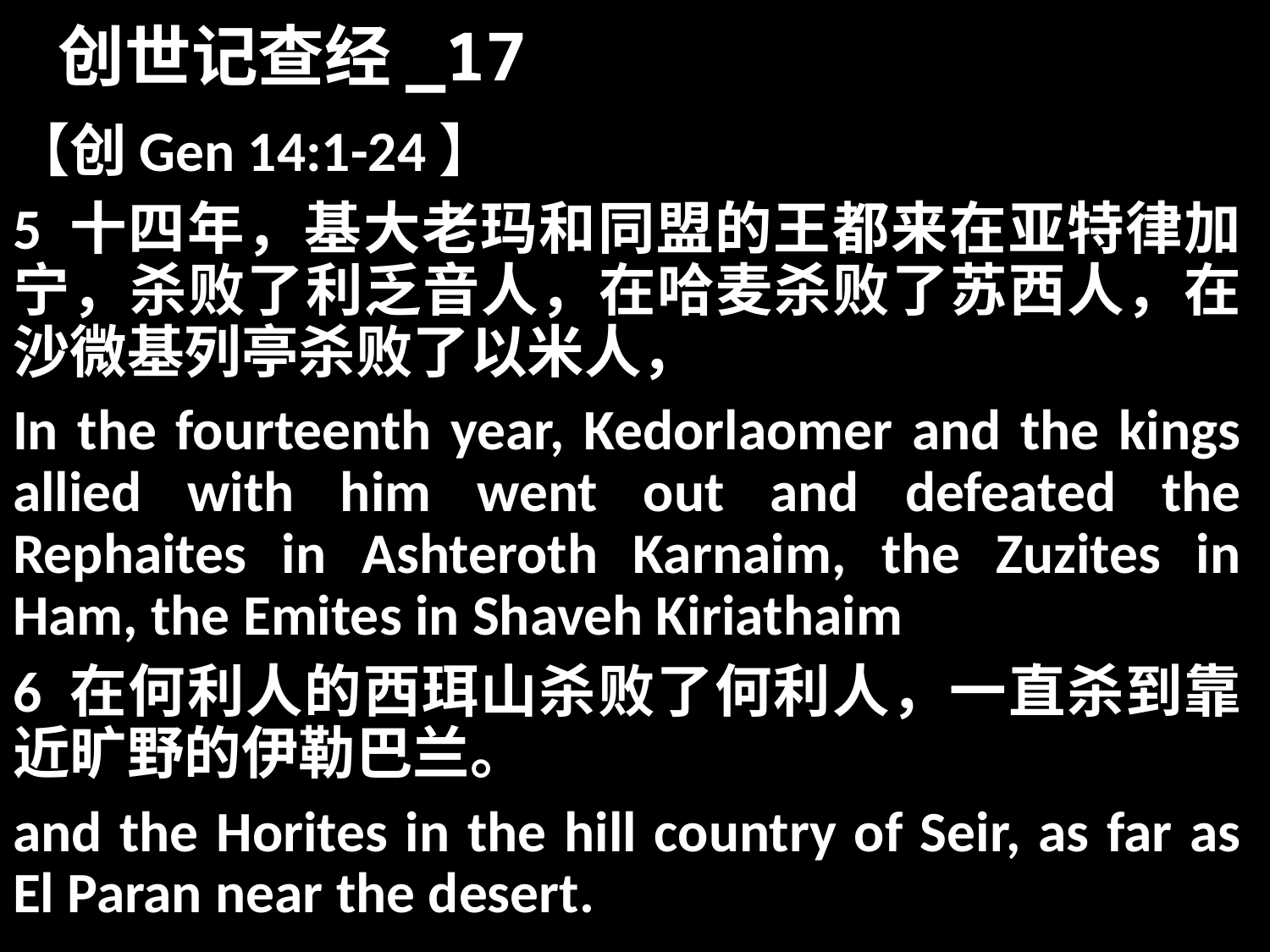

# 创世记查经_17
【创Gen 14:1-24】
5 十四年，基大老玛和同盟的王都来在亚特律加宁，杀败了利乏音人，在哈麦杀败了苏西人，在沙微基列亭杀败了以米人，
In the fourteenth year, Kedorlaomer and the kings allied with him went out and defeated the Rephaites in Ashteroth Karnaim, the Zuzites in Ham, the Emites in Shaveh Kiriathaim
6 在何利人的西珥山杀败了何利人，一直杀到靠近旷野的伊勒巴兰。
and the Horites in the hill country of Seir, as far as El Paran near the desert.